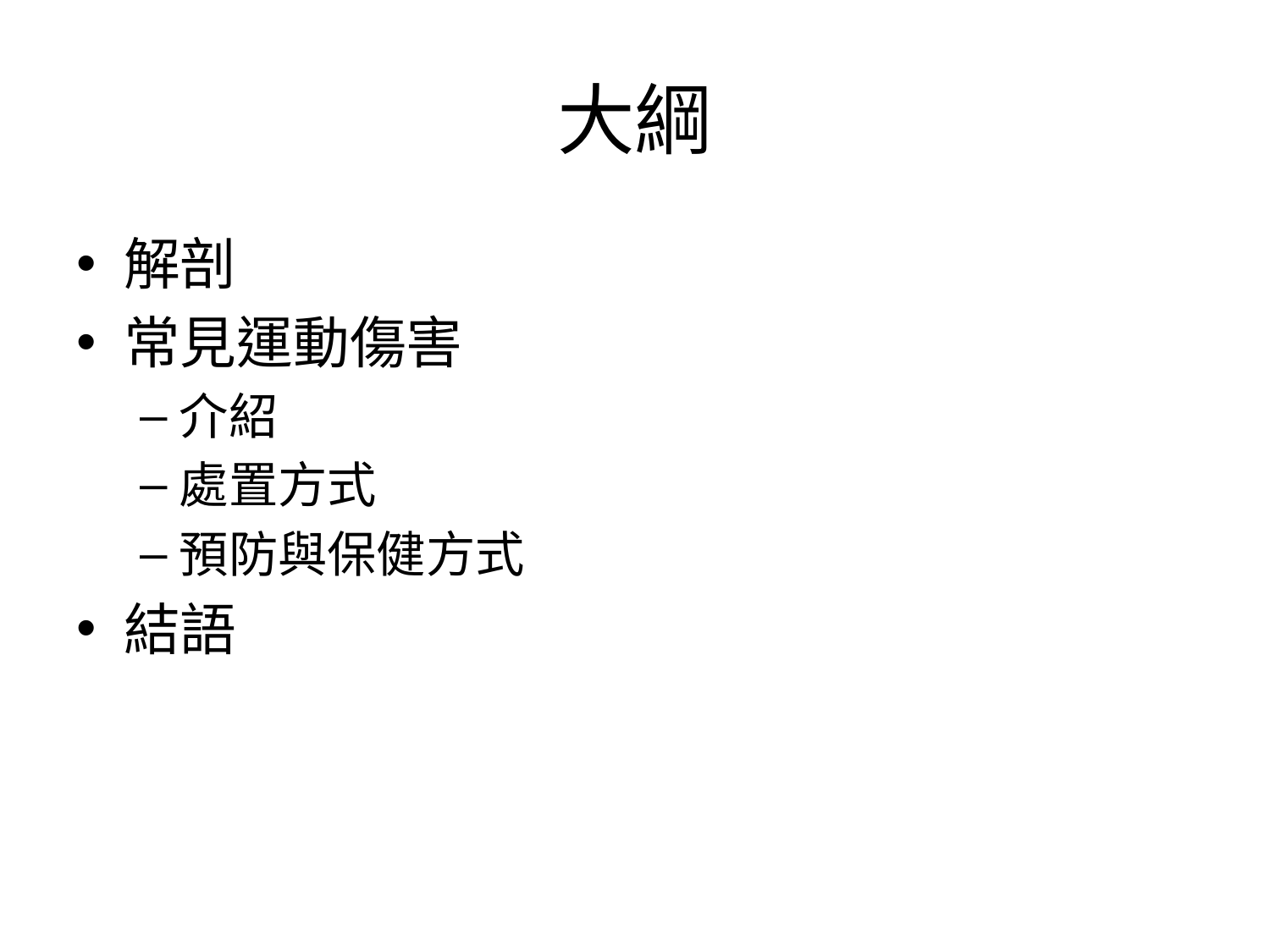

# 大綱
解剖
常見運動傷害
介紹
處置方式
預防與保健方式
結語